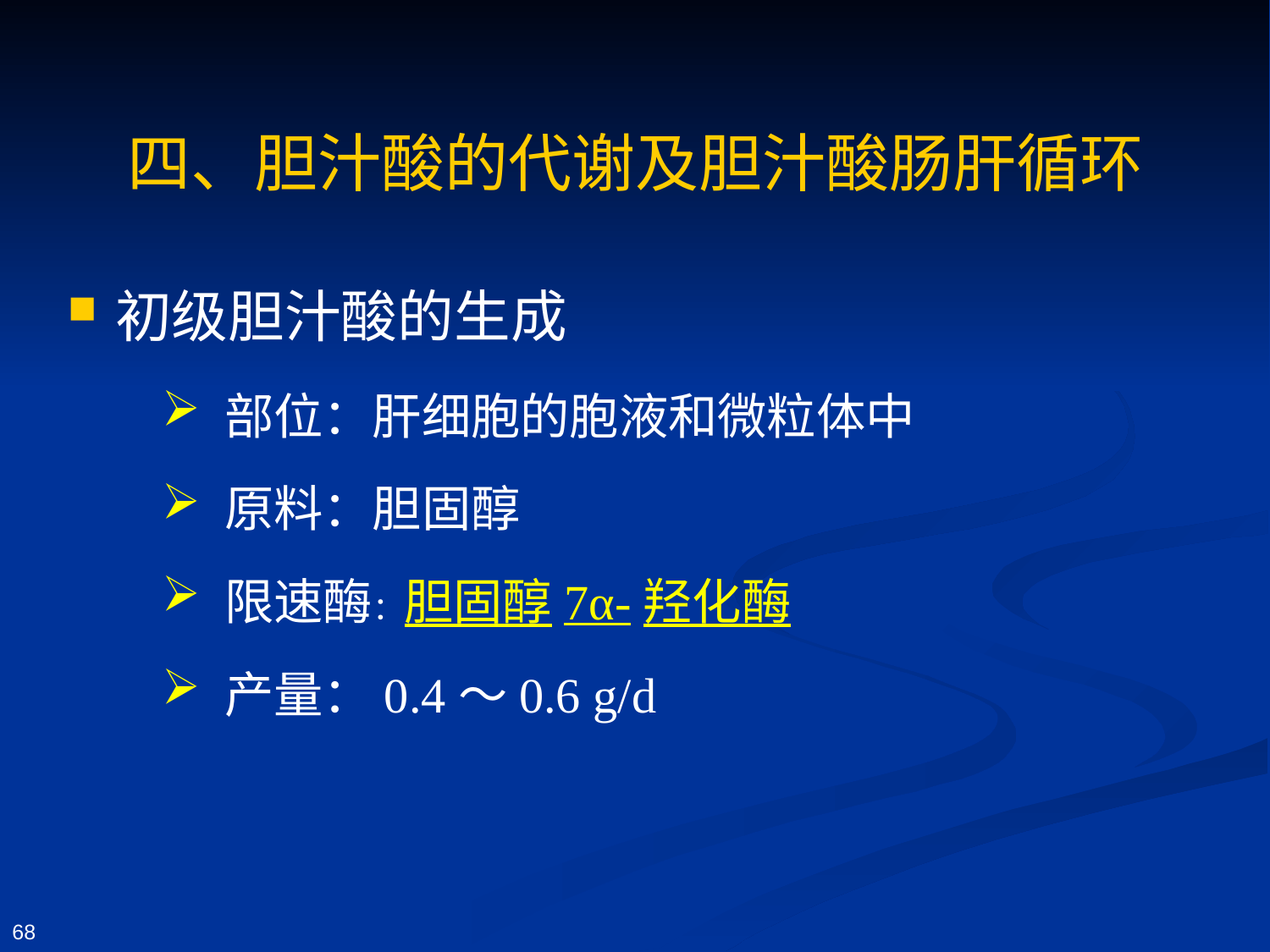

# 四、胆汁酸的代谢及胆汁酸肠肝循环
初级胆汁酸的生成
 部位：肝细胞的胞液和微粒体中
 原料：胆固醇
 限速酶：胆固醇7α-羟化酶
 产量：0.4～0.6 g/d
68